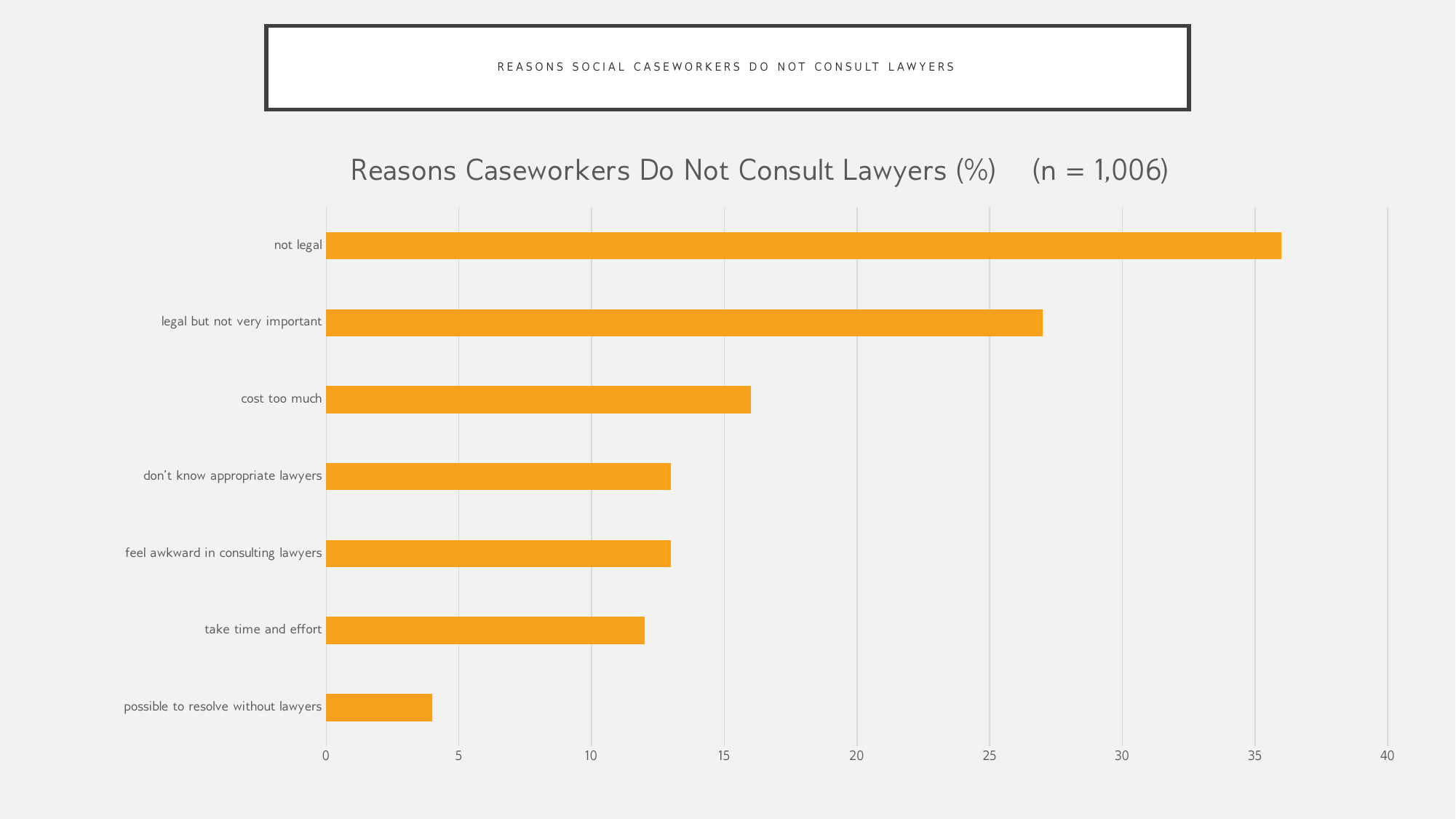

# Reasons Social Caseworkers Do Not Consult Lawyers

### Chart: Reasons Caseworkers Do Not Consult Lawyers (%)    (n = 1,006)

| Category | 系列 1 |
|---|---|
| possible to resolve without lawyers | 4.0 |
| take time and effort | 12.0 |
| feel awkward in consulting lawyers | 13.0 |
| don’t know appropriate lawyers | 13.0 |
| cost too much | 16.0 |
| legal but not very important | 27.0 |
| not legal | 36.0 |